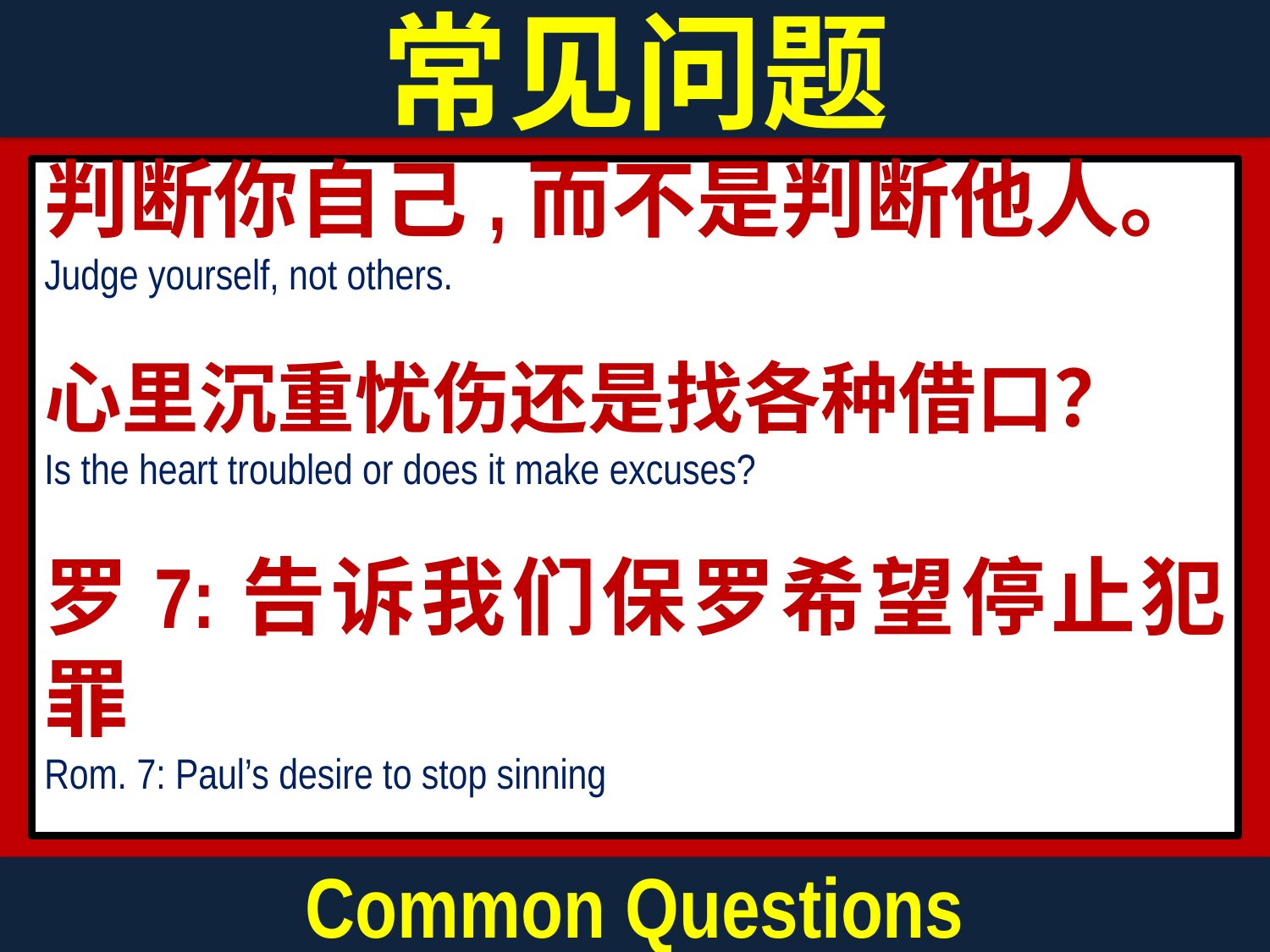

常见问题
判断你自己,而不是判断他人。
Judge yourself, not others.

心里沉重忧伤还是找各种借口？
Is the heart troubled or does it make excuses?

罗7:告诉我们保罗希望停止犯罪
Rom. 7: Paul’s desire to stop sinning

Common Questions